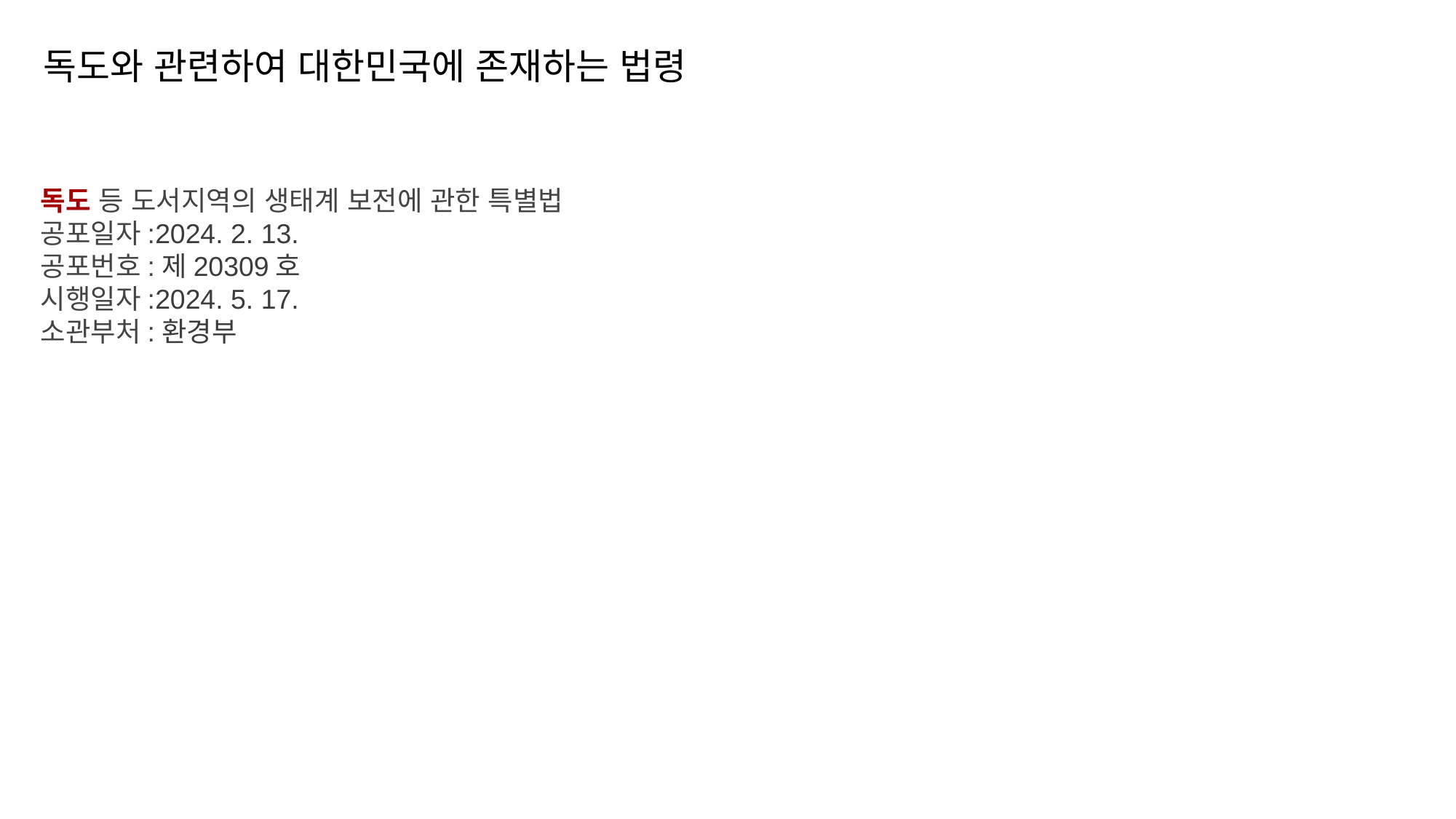

독도와 관련하여 대한민국에 존재하는 법령
독도 등 도서지역의 생태계 보전에 관한 특별법
공포일자:2024. 2. 13.
공포번호:제20309호
시행일자:2024. 5. 17.
소관부처:환경부